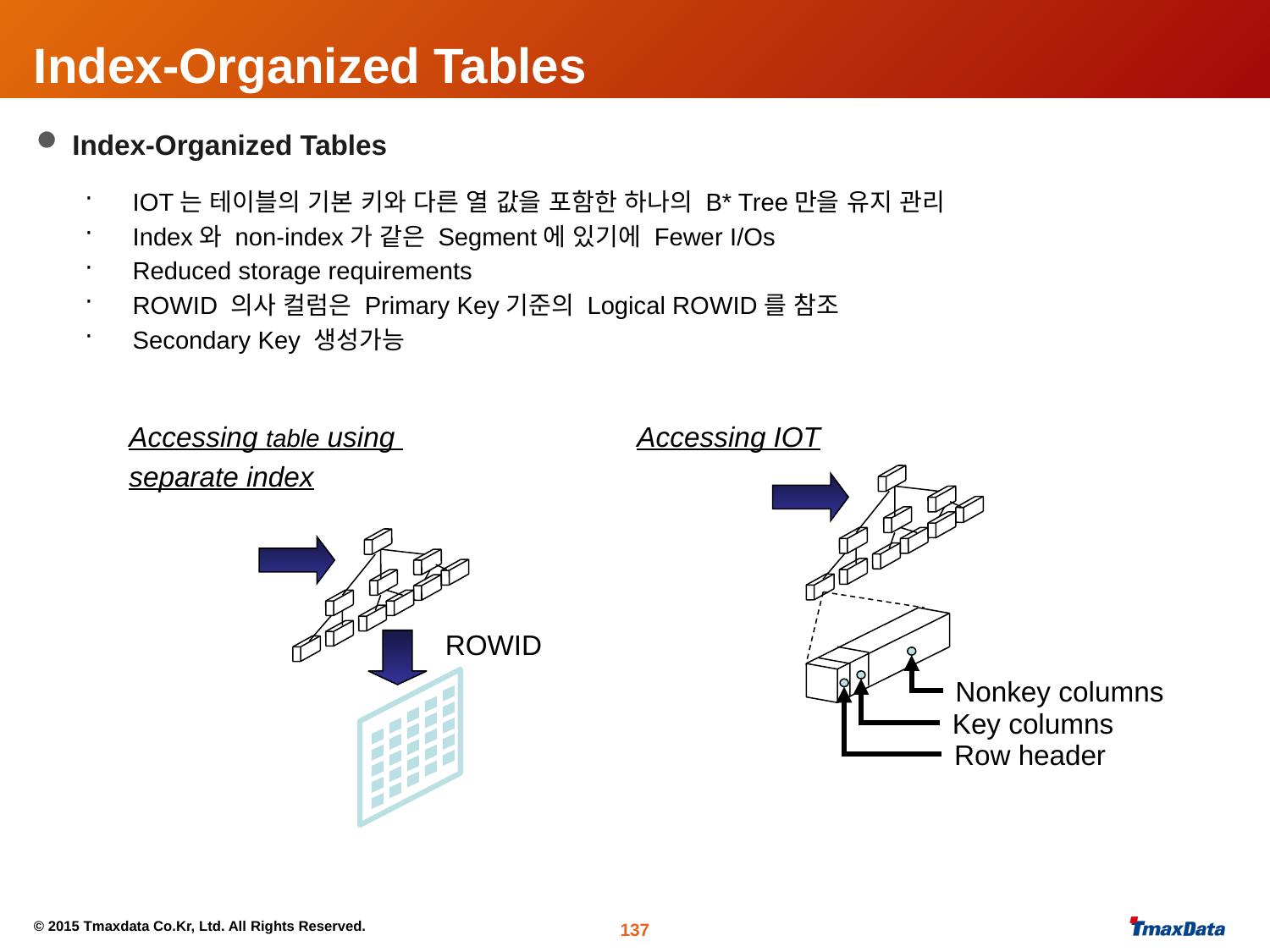

# Index-Organized Tables
 Index-Organized Tables
IOT는 테이블의 기본 키와 다른 열 값을 포함한 하나의 B* Tree만을 유지 관리
Index와 non-index가 같은 Segment에 있기에 Fewer I/Os
Reduced storage requirements
ROWID 의사 컬럼은 Primary Key기준의 Logical ROWID를 참조
Secondary Key 생성가능

Accessing table using
separate index

Accessing IOT

Nonkey columns

Key columns
Row header

ROWID